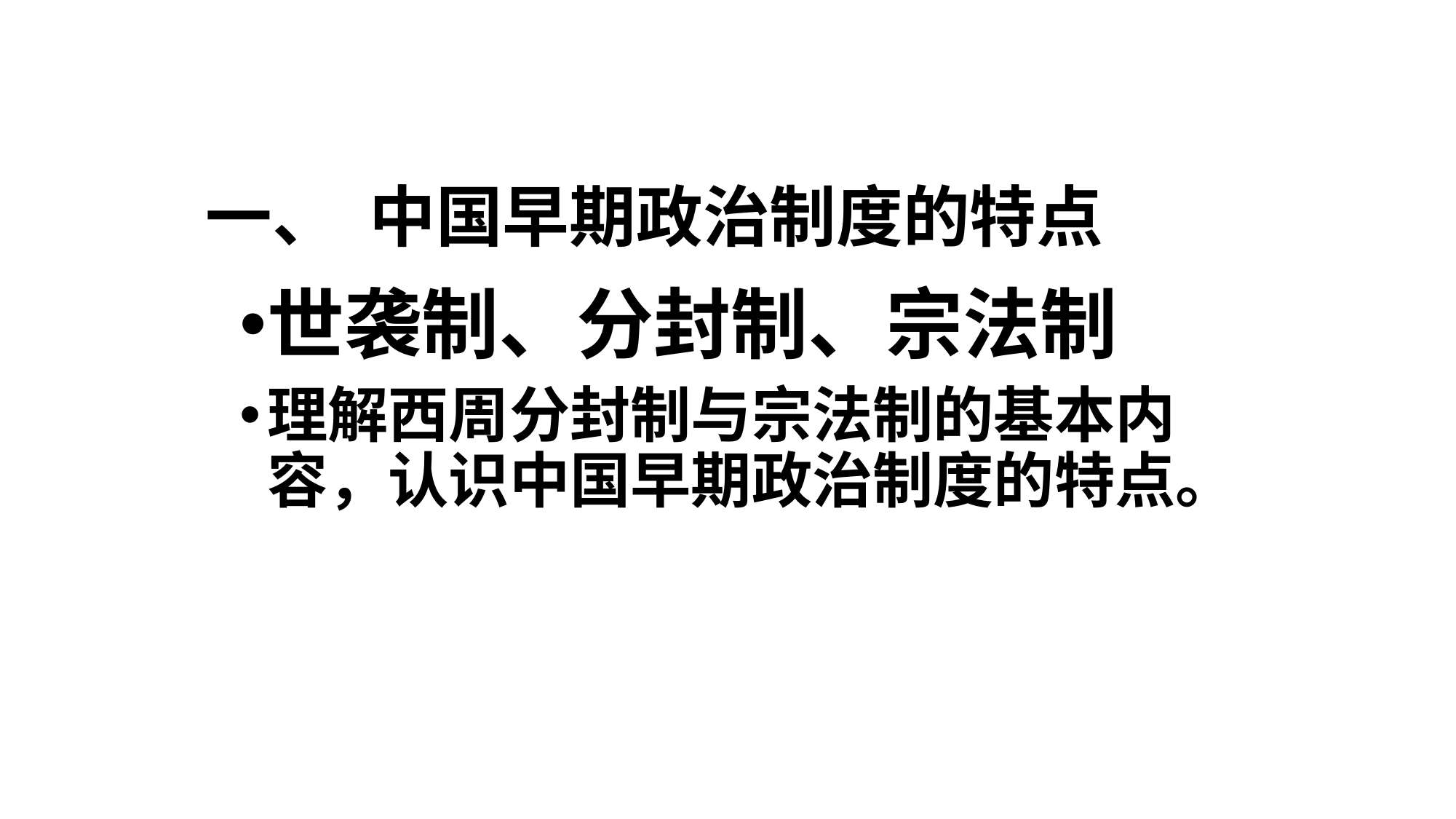

# 一、  中国早期政治制度的特点
世袭制、分封制、宗法制
理解西周分封制与宗法制的基本内容，认识中国早期政治制度的特点。